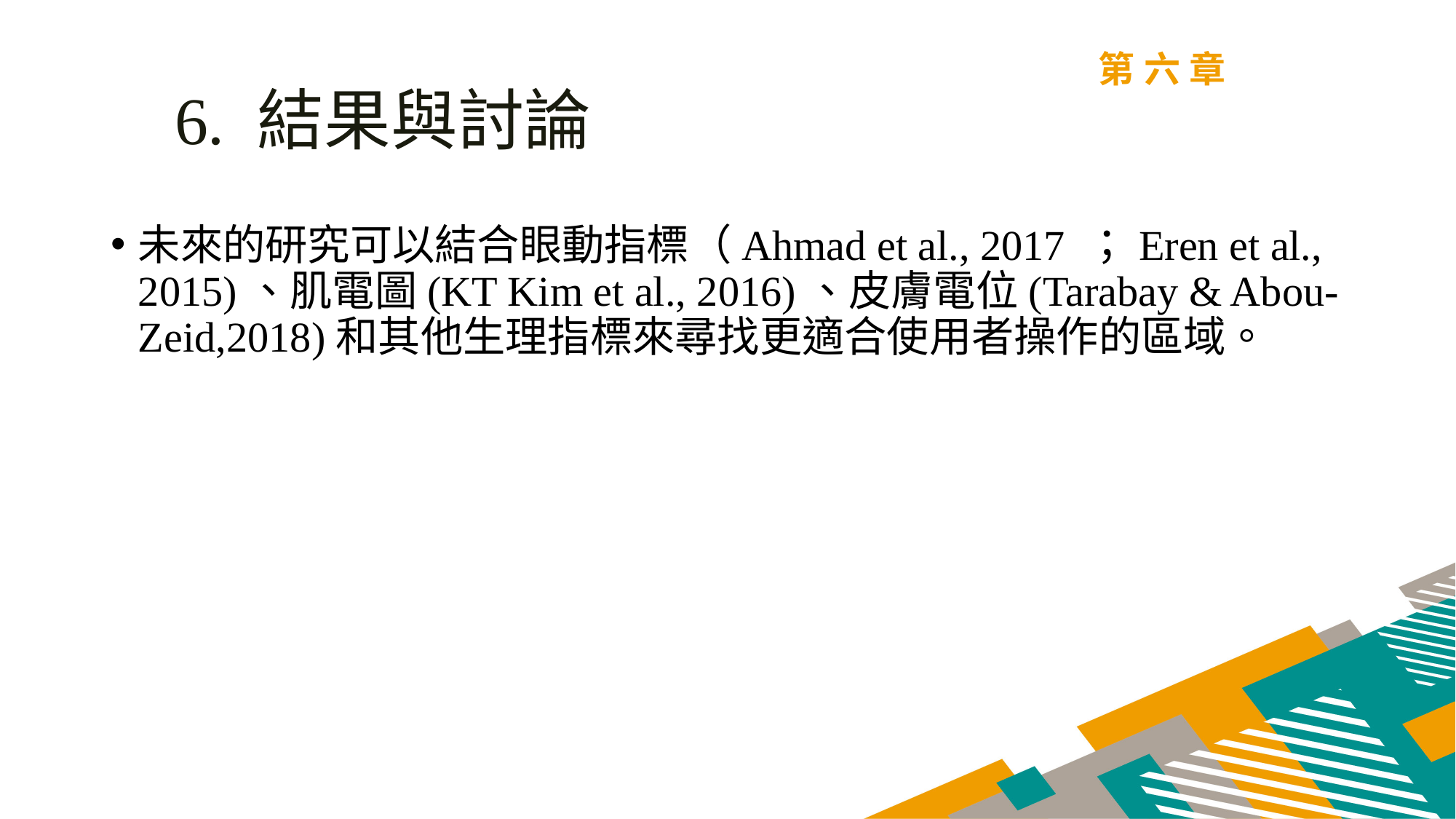

第六章
6. 結果與討論
未來的研究可以結合眼動指標（Ahmad et al., 2017 ；Eren et al., 2015)、肌電圖(KT Kim et al., 2016)、皮膚電位(Tarabay & Abou-Zeid,2018)和其他生理指標來尋找更適合使用者操作的區域。